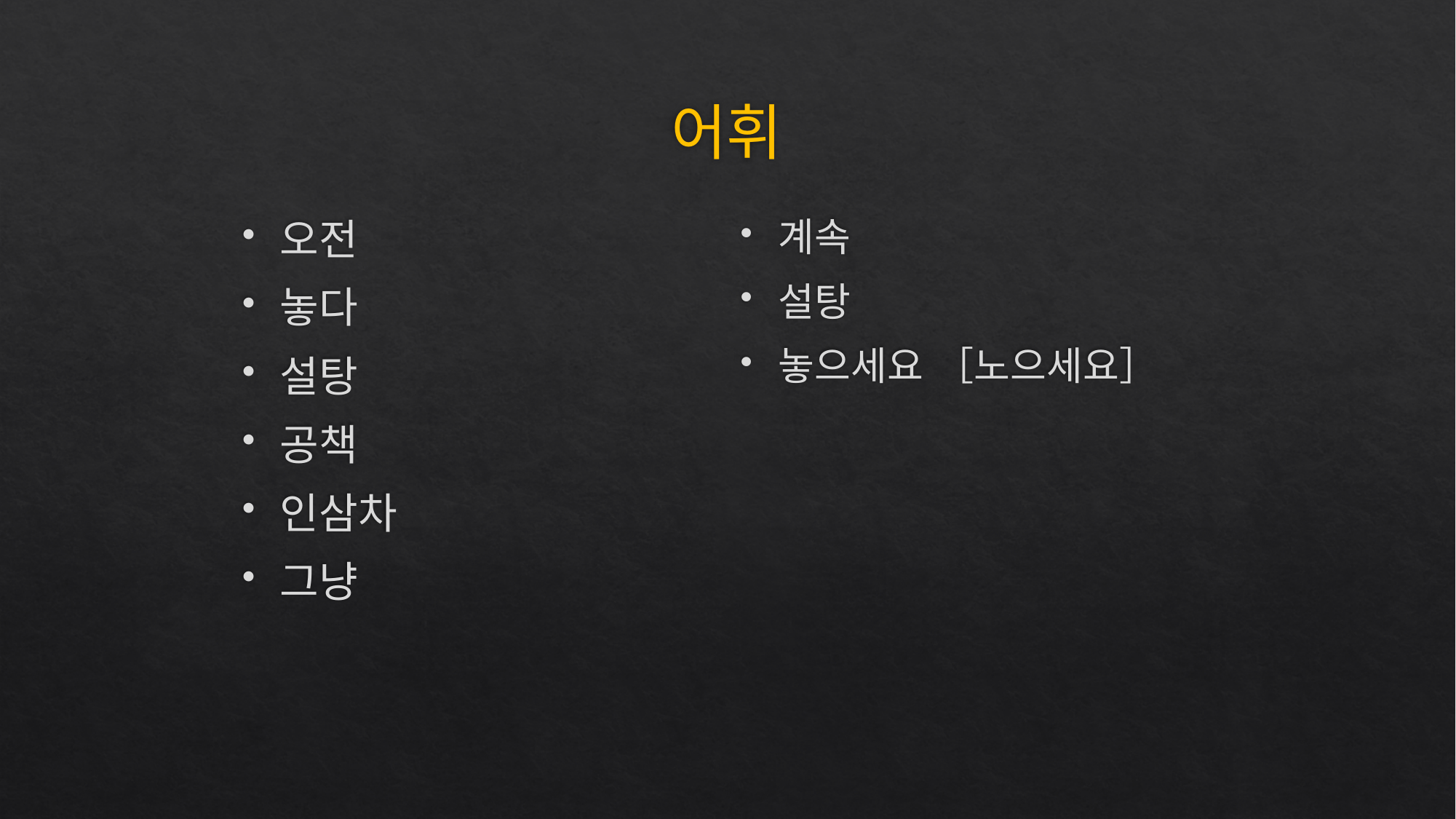

# 어휘
계속
설탕
놓으세요 ［노으세요］
오전
놓다
설탕
공책
인삼차
그냥